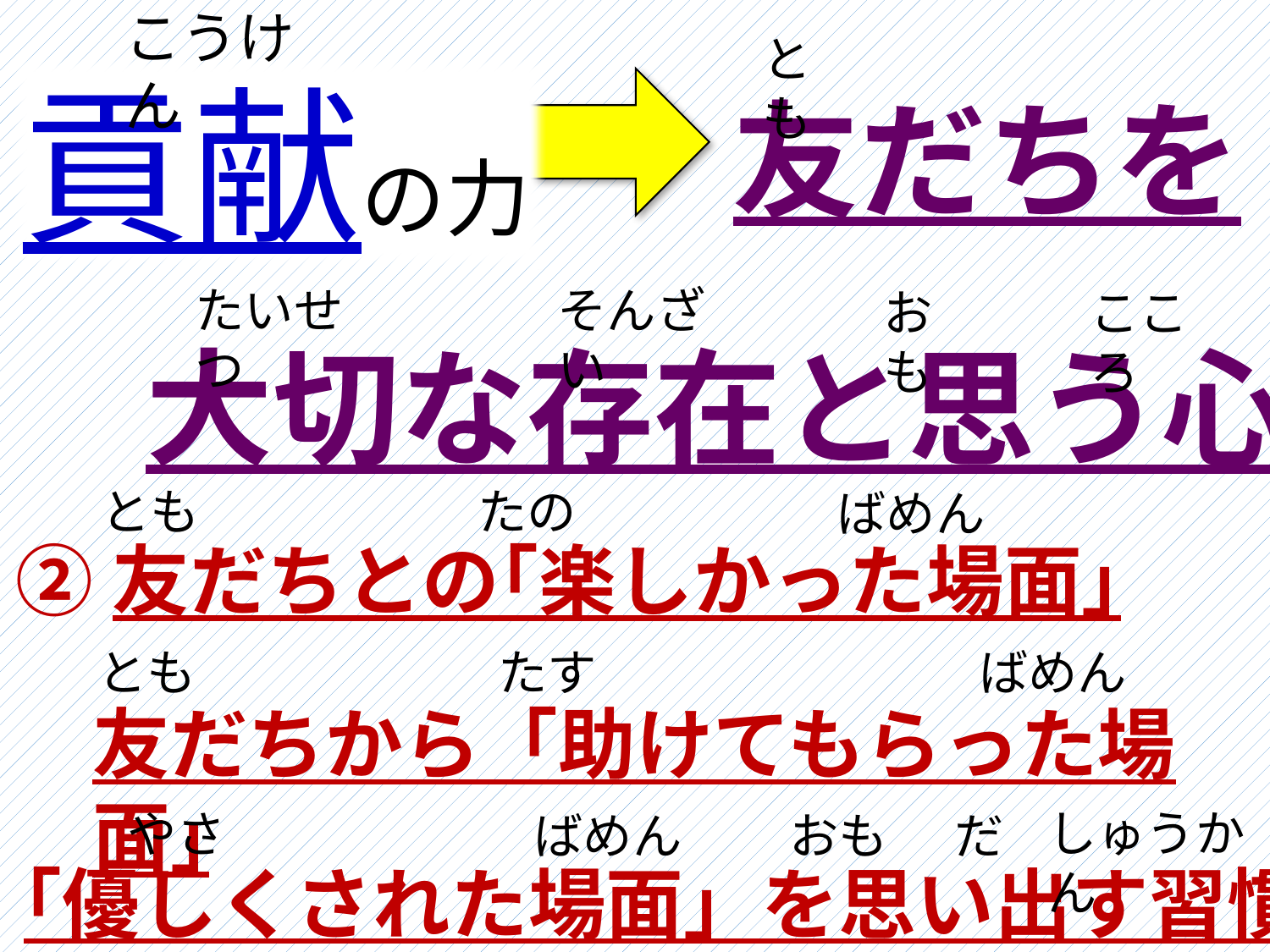

こうけん
貢献の力
とも
友だちを

たいせつ
そんざい
おも
こころ
大切な存在と思う心
とも
たの
ばめん
②友だちとの｢楽しかった場面｣
とも
たす
ばめん
友だちから「助けてもらった場面｣
しゅうかん
やさ
ばめん
おも
だ
｢優しくされた場面」を思い出す習慣